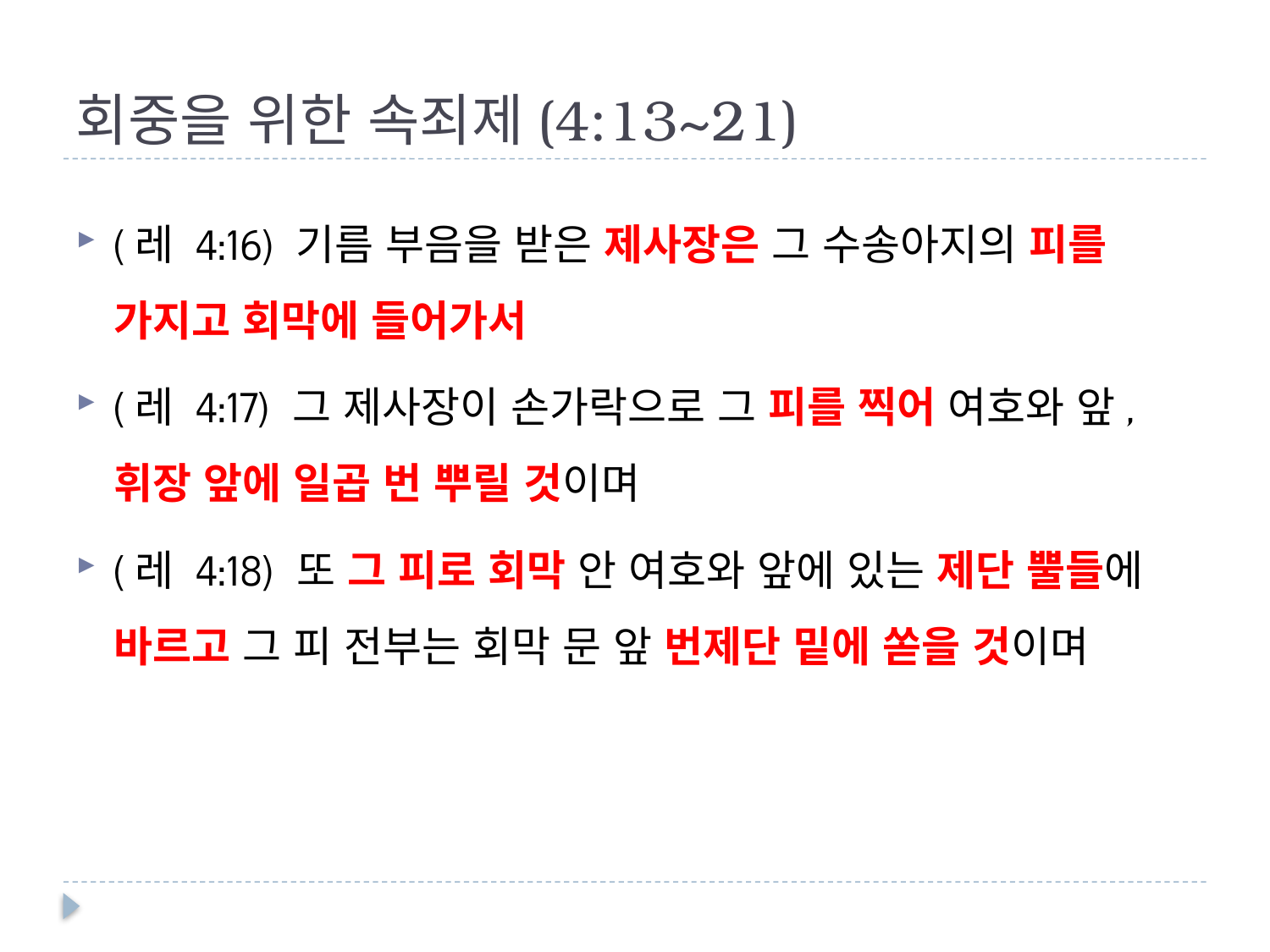

# 회중을 위한 속죄제(4:13~21)
(레 4:16) 기름 부음을 받은 제사장은 그 수송아지의 피를 가지고 회막에 들어가서
(레 4:17) 그 제사장이 손가락으로 그 피를 찍어 여호와 앞, 휘장 앞에 일곱 번 뿌릴 것이며
(레 4:18) 또 그 피로 회막 안 여호와 앞에 있는 제단 뿔들에 바르고 그 피 전부는 회막 문 앞 번제단 밑에 쏟을 것이며